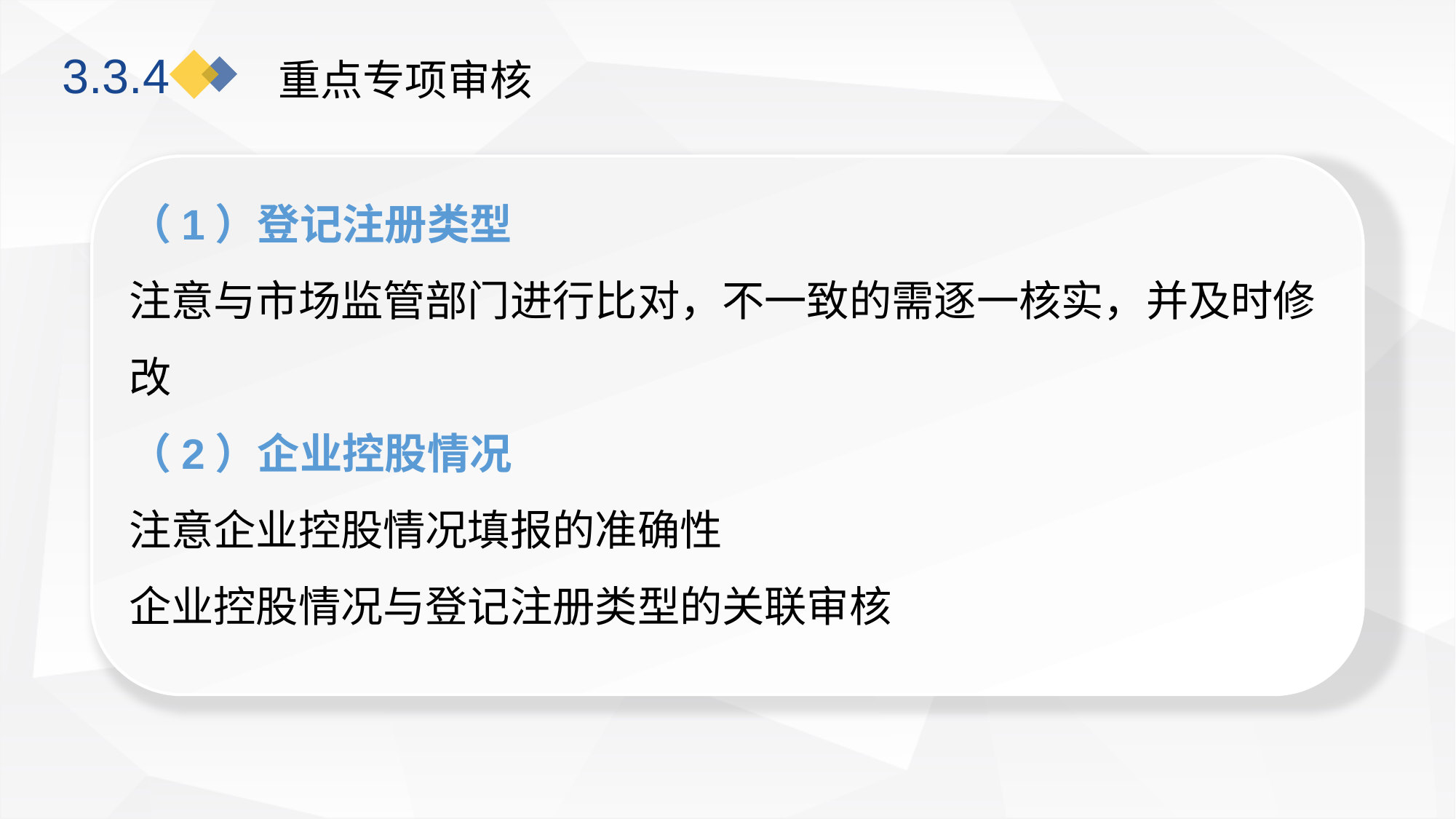

重点专项审核
3.3.4

（1）登记注册类型
注意与市场监管部门进行比对，不一致的需逐一核实，并及时修改
（2）企业控股情况
注意企业控股情况填报的准确性
企业控股情况与登记注册类型的关联审核